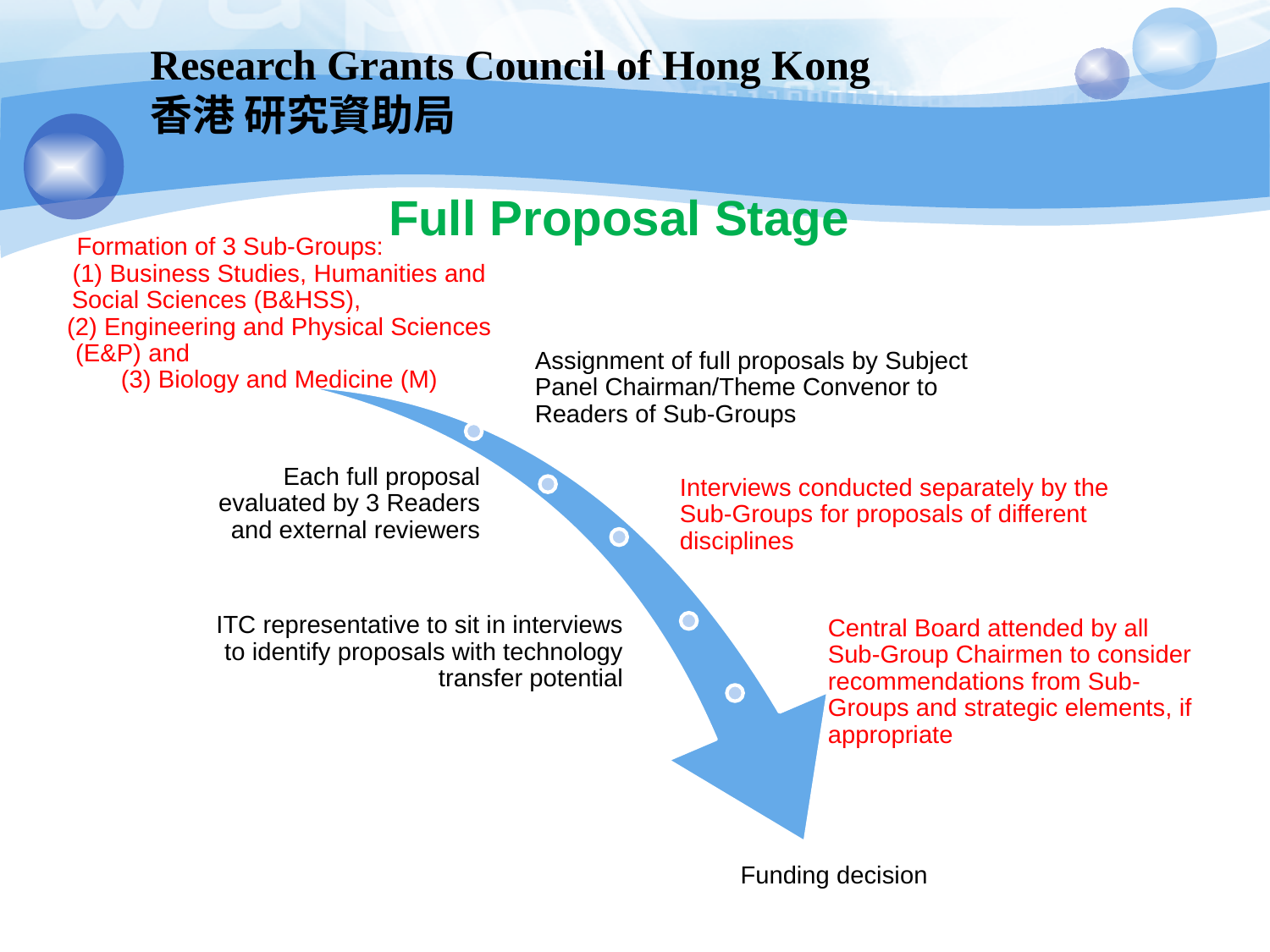

Research Grants Council of Hong Kong
香港 研究資助局
Full Proposal Stage
Formation of 3 Sub-Groups:               (1) Business Studies, Humanities and Social Sciences (B&HSS),                   (2) Engineering and Physical Sciences (E&P) and                                           (3) Biology and Medicine (M)
Assignment of full proposals by Subject Panel Chairman/Theme Convenor to Readers of Sub-Groups
Each full proposal evaluated by 3 Readers and external reviewers
Interviews conducted separately by the Sub-Groups for proposals of different disciplines
ITC representative to sit in interviews to identify proposals with technology transfer potential
Central Board attended by all Sub-Group Chairmen to consider recommendations from Sub-Groups and strategic elements, if appropriate
Funding decision